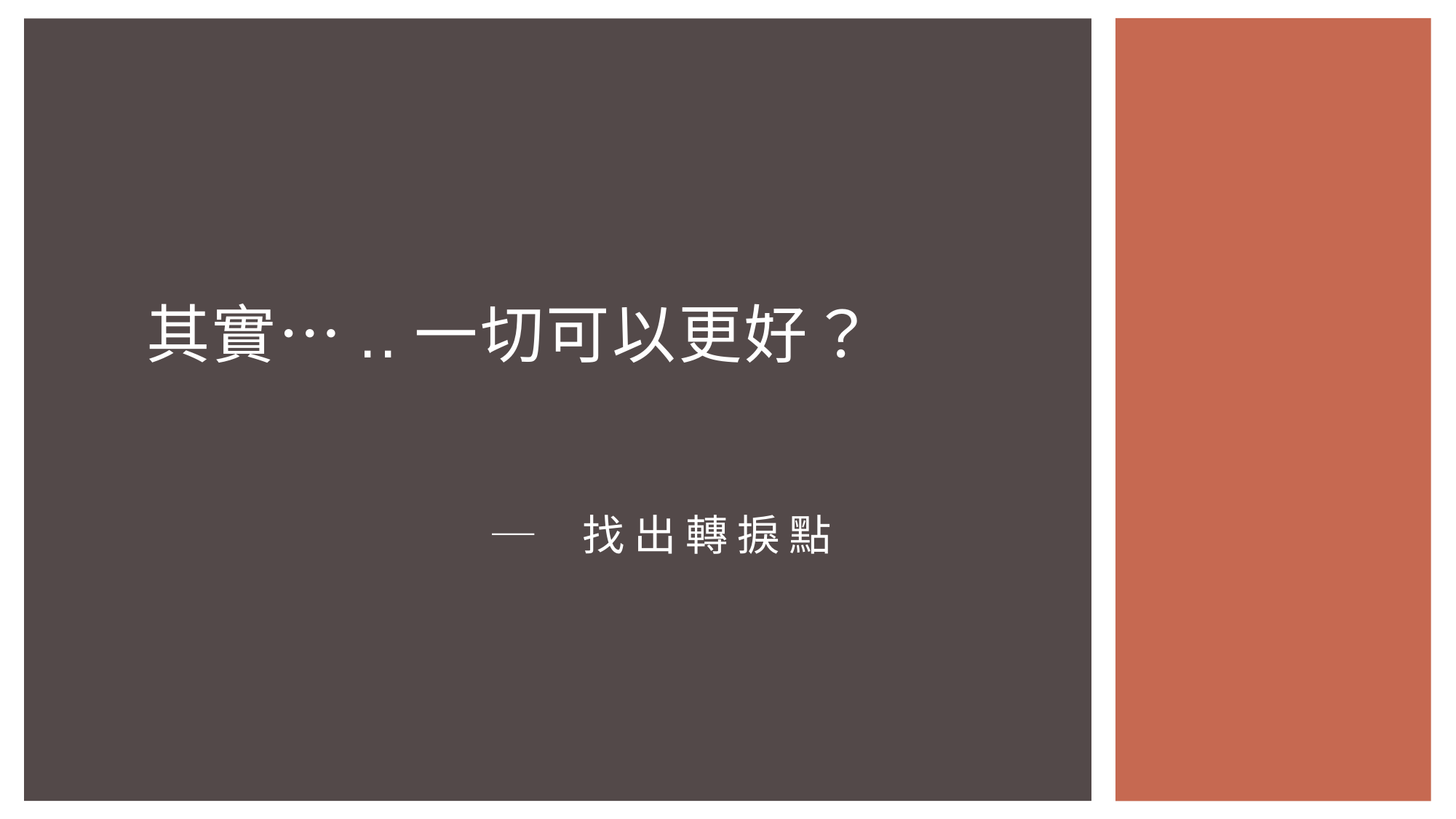

# 其實…..一切可以更好？
─    找 出 轉 捩 點